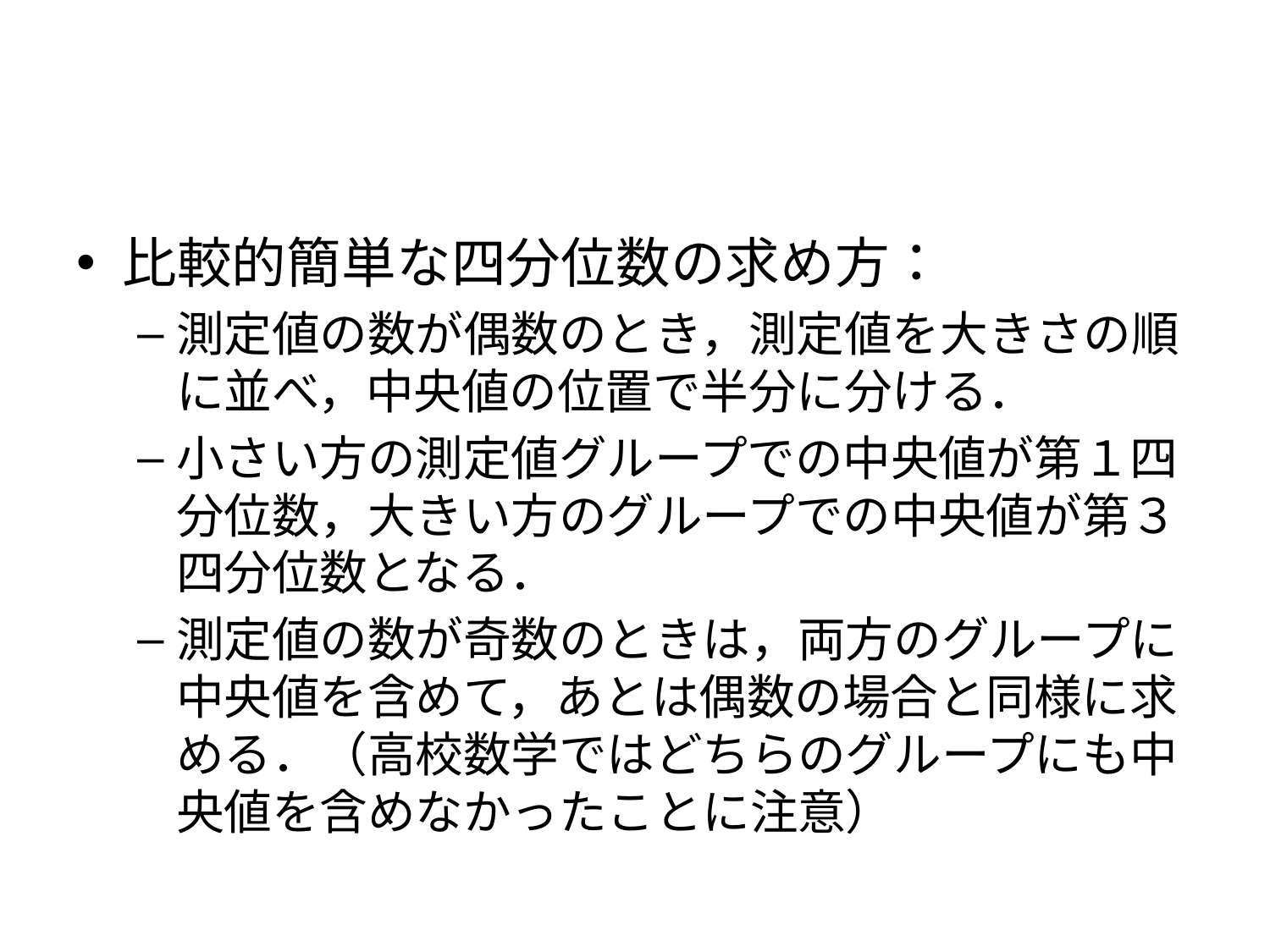

#
比較的簡単な四分位数の求め方：
測定値の数が偶数のとき，測定値を大きさの順に並べ，中央値の位置で半分に分ける．
小さい方の測定値グループでの中央値が第１四分位数，大きい方のグループでの中央値が第３四分位数となる．
測定値の数が奇数のときは，両方のグループに中央値を含めて，あとは偶数の場合と同様に求める．（高校数学ではどちらのグループにも中央値を含めなかったことに注意）